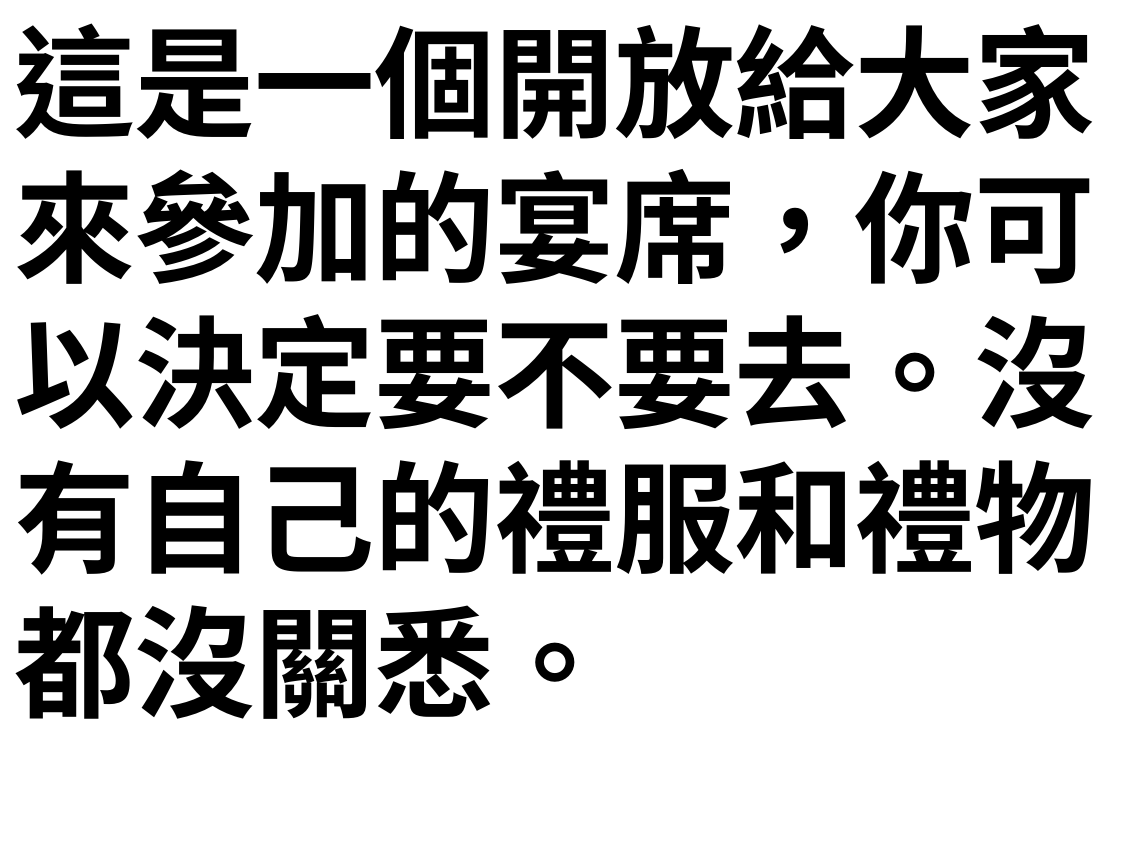

這是一個開放給大家來參加的宴席，你可以決定要不要去。沒有自己的禮服和禮物都沒關悉。